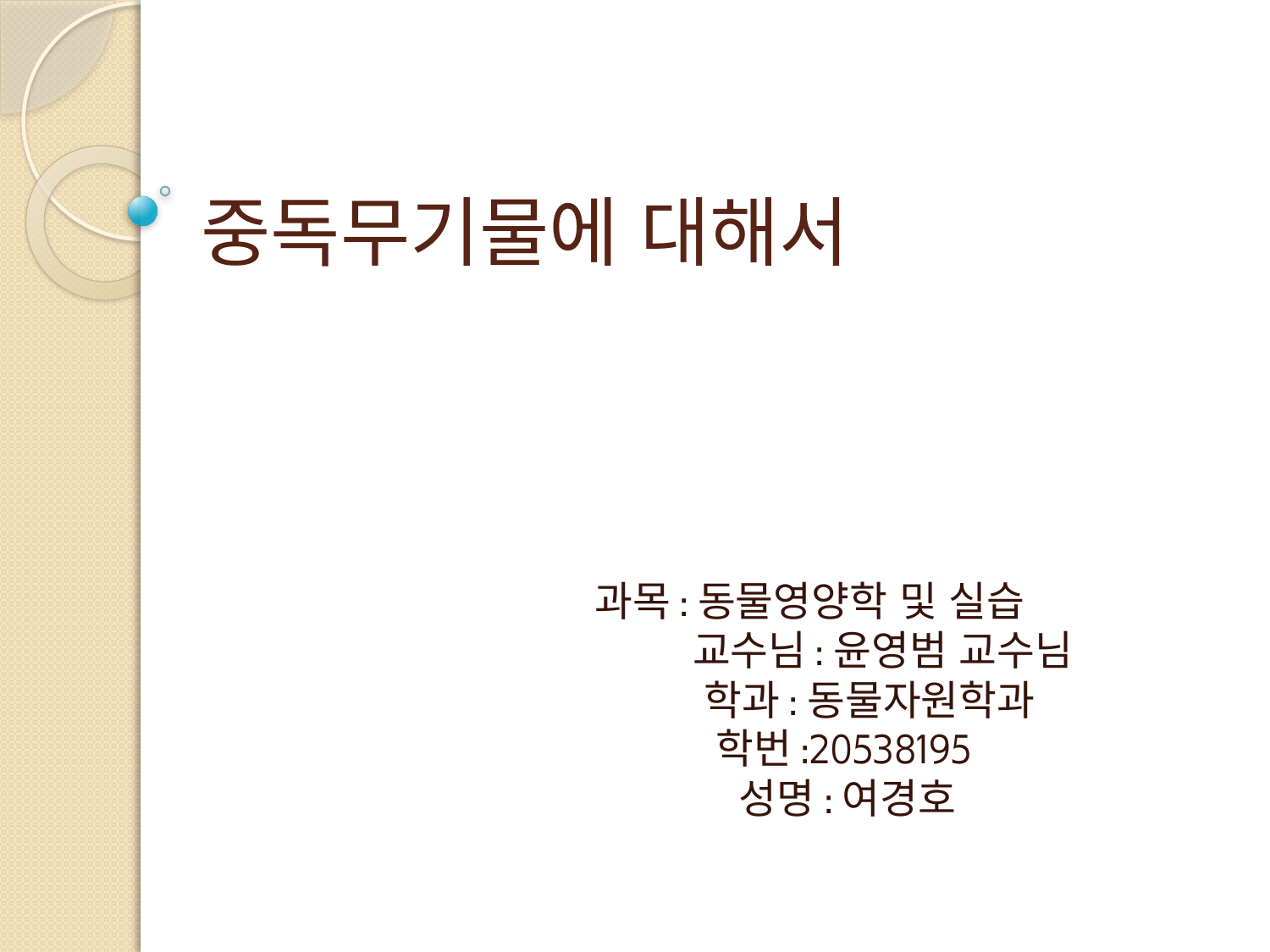

# 중독무기물에 대해서
                                          과목:동물영양학 및 실습
                                          교수님:윤영범 교수님
                                           학과:동물자원학과
                                            학번:20538195
                                              성명:여경호